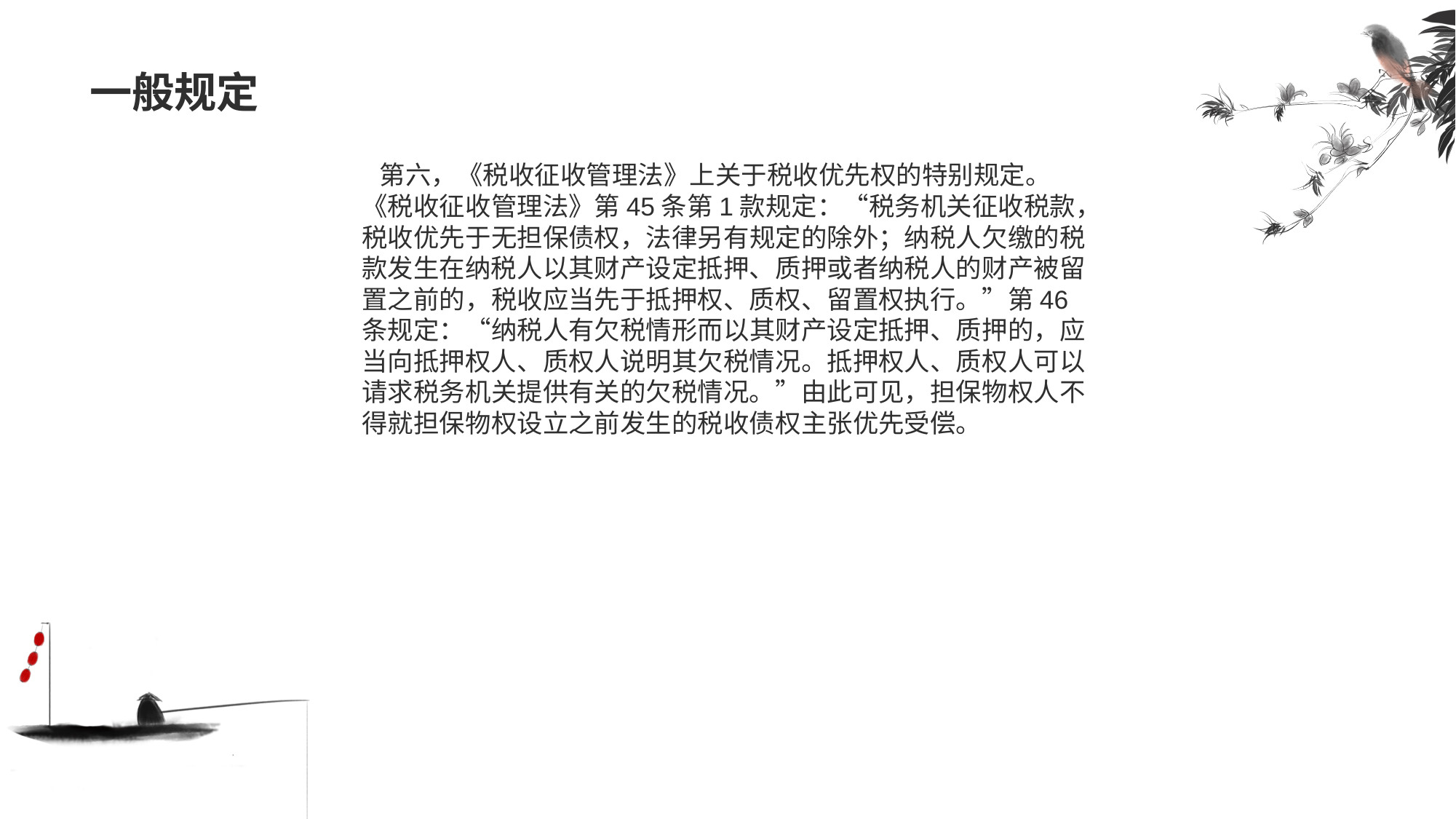

# 一般规定

  第六，《税收征收管理法》上关于税收优先权的特别规定。《税收征收管理法》第45条第1款规定：“税务机关征收税款，税收优先于无担保债权，法律另有规定的除外；纳税人欠缴的税款发生在纳税人以其财产设定抵押、质押或者纳税人的财产被留置之前的，税收应当先于抵押权、质权、留置权执行。”第46条规定：“纳税人有欠税情形而以其财产设定抵押、质押的，应当向抵押权人、质权人说明其欠税情况。抵押权人、质权人可以请求税务机关提供有关的欠税情况。”由此可见，担保物权人不得就担保物权设立之前发生的税收债权主张优先受偿。
24